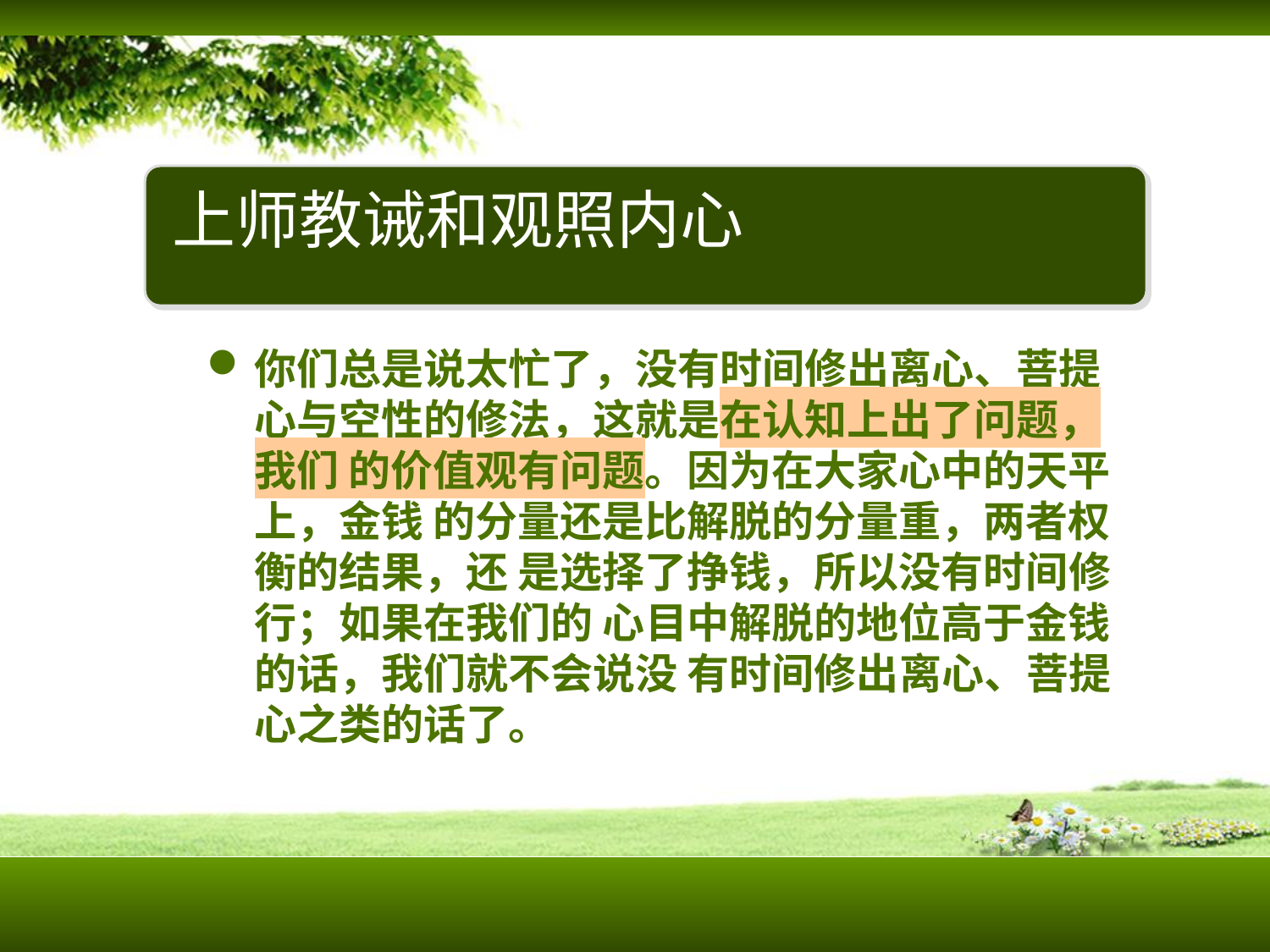

上师教诫和观照内心
你们总是说太忙了，没有时间修出离心、菩提 心与空性的修法，这就是在认知上出了问题，我们 的价值观有问题。因为在大家心中的天平上，金钱 的分量还是比解脱的分量重，两者权衡的结果，还 是选择了挣钱，所以没有时间修行；如果在我们的 心目中解脱的地位高于金钱的话，我们就不会说没 有时间修出离心、菩提心之类的话了。